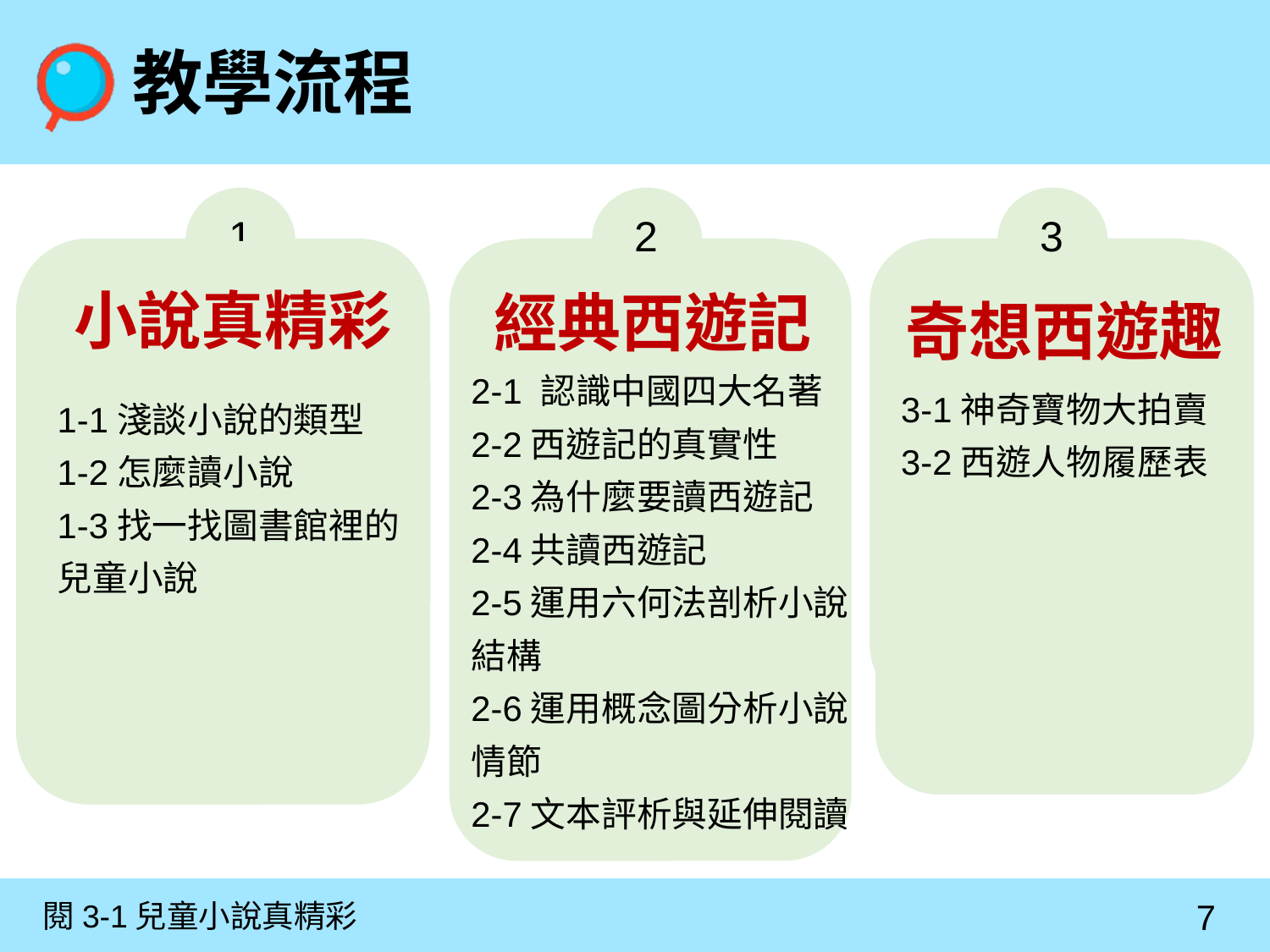

教學流程

1

小說真精彩
1-1淺談小說的類型
1-2怎麼讀小說
1-3找一找圖書館裡的兒童小說

2

2-1 認識中國四大名著
2-2西遊記的真實性
2-3為什麼要讀西遊記
2-4共讀西遊記
2-5運用六何法剖析小說結構
2-6運用概念圖分析小說情節
2-7文本評析與延伸閱讀

3

3-1神奇寶物大拍賣
3-2西遊人物履歷表
經典西遊記
奇想西遊趣
7